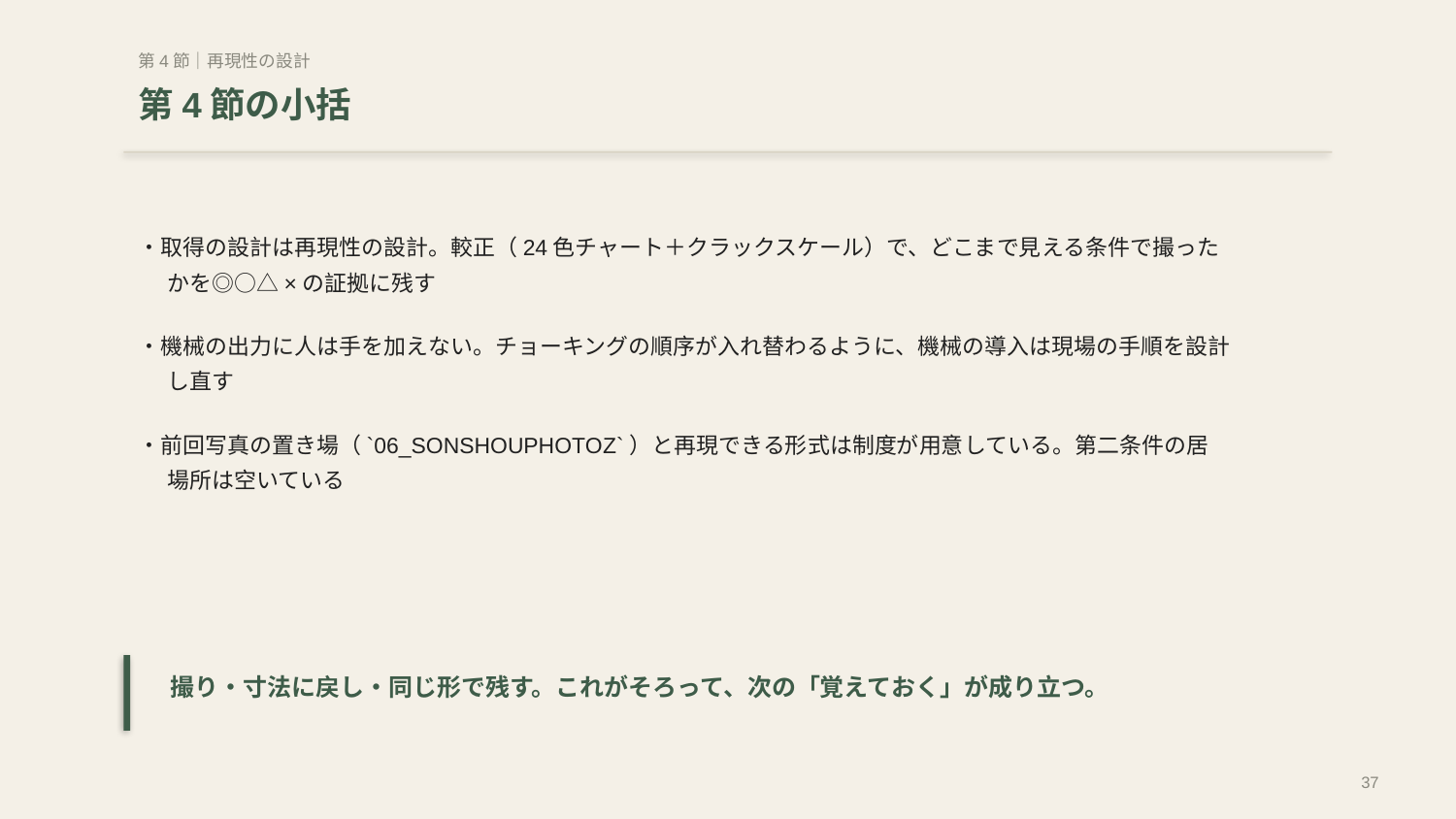

第4節｜再現性の設計
第4節の小括

・取得の設計は再現性の設計。較正（24色チャート＋クラックスケール）で、どこまで見える条件で撮ったかを◎○△×の証拠に残す
・機械の出力に人は手を加えない。チョーキングの順序が入れ替わるように、機械の導入は現場の手順を設計し直す
・前回写真の置き場（`06_SONSHOUPHOTOZ`）と再現できる形式は制度が用意している。第二条件の居場所は空いている

撮り・寸法に戻し・同じ形で残す。これがそろって、次の「覚えておく」が成り立つ。
37